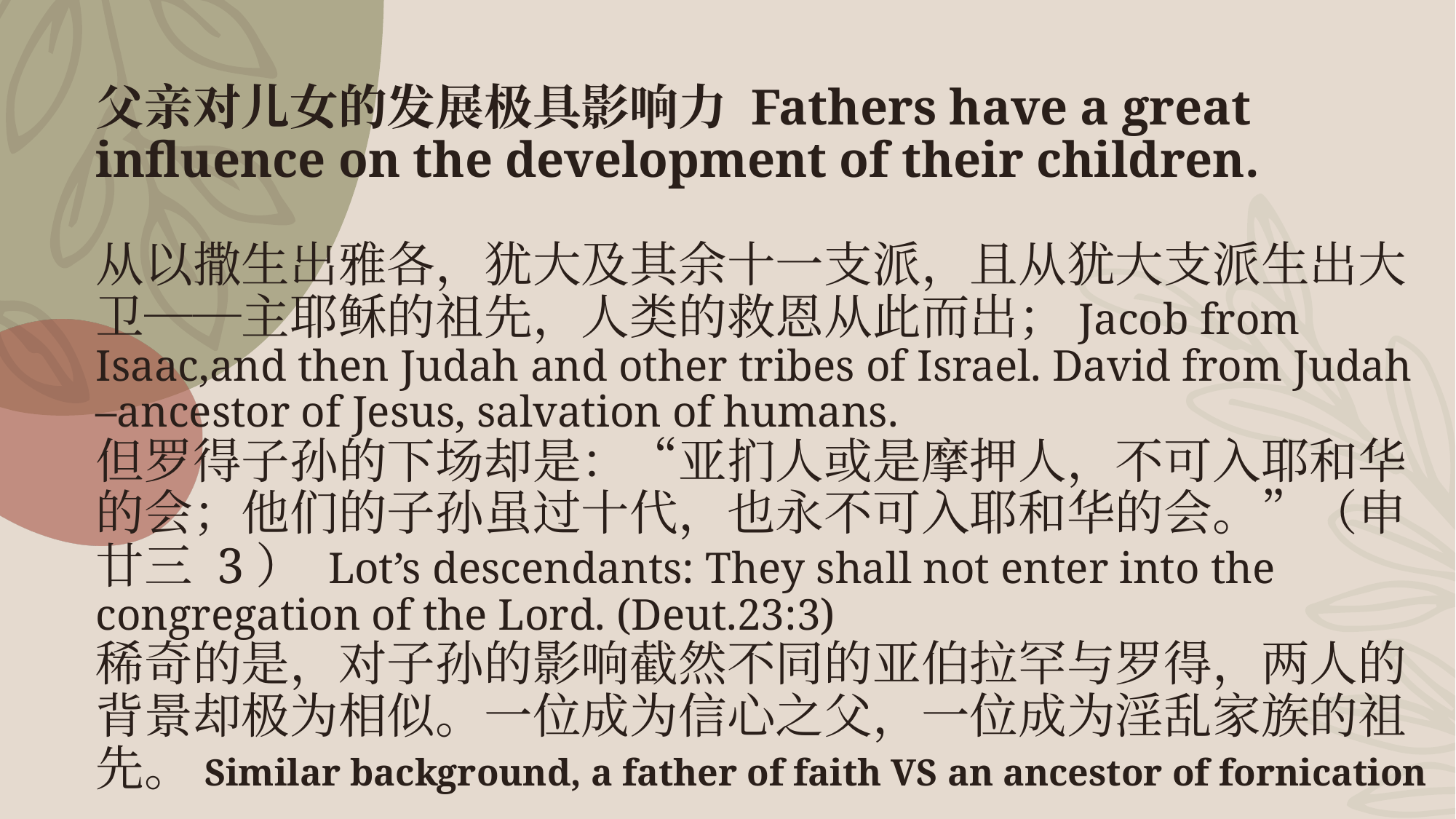

# 父亲对儿女的发展极具影响力 Fathers have a great influence on the development of their children. 从以撒生出雅各，犹大及其余十一支派，且从犹大支派生出大卫──主耶稣的祖先，人类的救恩从此而出；Jacob from Isaac,and then Judah and other tribes of Israel. David from Judah –ancestor of Jesus, salvation of humans. 但罗得子孙的下场却是：“亚扪人或是摩押人，不可入耶和华的会；他们的子孙虽过十代，也永不可入耶和华的会。”（申廿三 3） Lot’s descendants: They shall not enter into the congregation of the Lord. (Deut.23:3) 稀奇的是，对子孙的影响截然不同的亚伯拉罕与罗得，两人的背景却极为相似。一位成为信心之父，一位成为淫乱家族的祖先。Similar background, a father of faith VS an ancestor of fornication